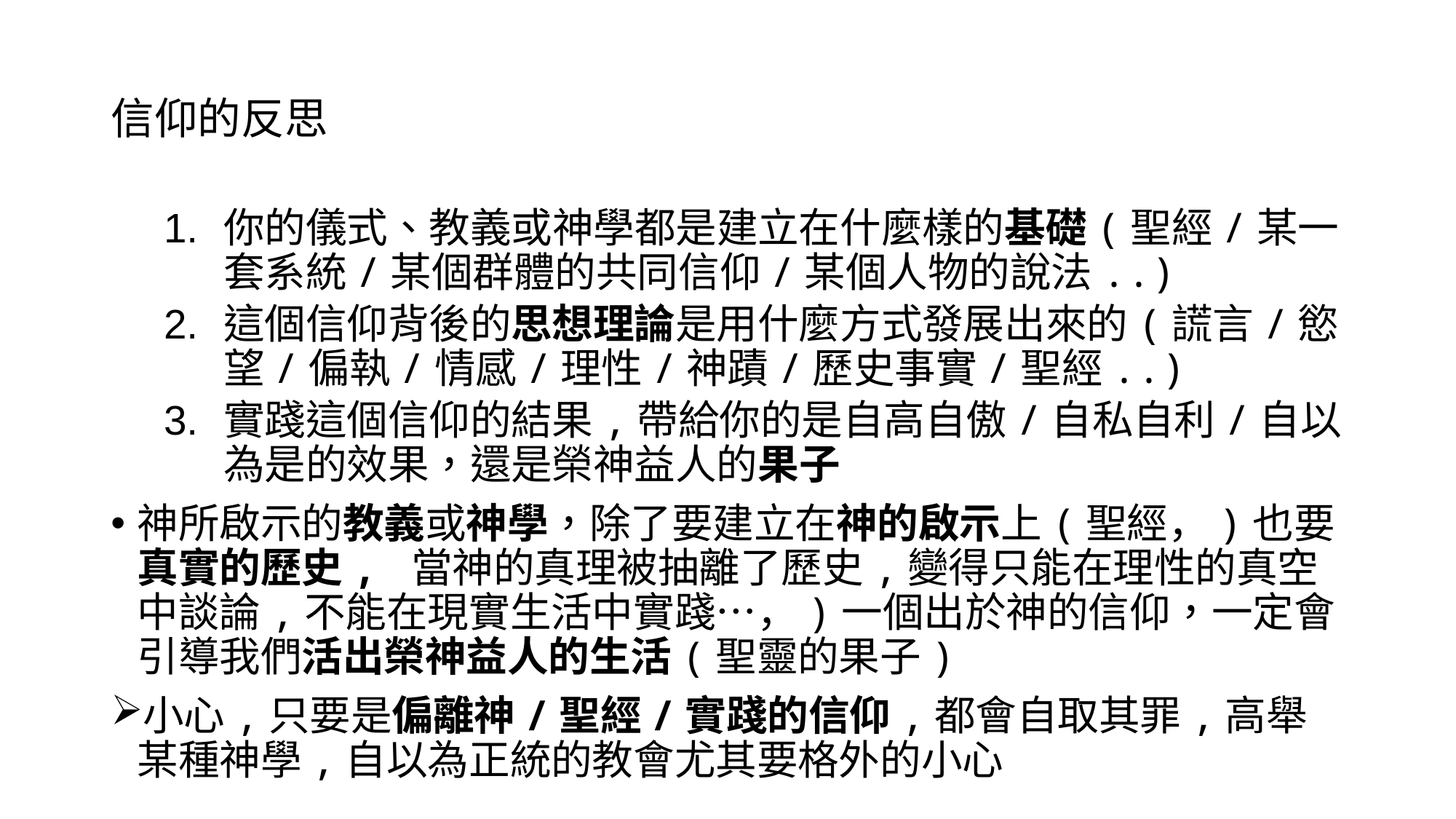

# 信仰的反思
你的儀式、教義或神學都是建立在什麼樣的基礎(聖經/某一套系統/某個群體的共同信仰/某個人物的說法..)
這個信仰背後的思想理論是用什麼方式發展出來的(謊言/慾望/偏執/情感/理性/神蹟/歷史事實/聖經..)
實踐這個信仰的結果,帶給你的是自高自傲/自私自利/自以為是的效果，還是榮神益人的果子
神所啟示的教義或神學，除了要建立在神的啟示上(聖經，)也要真實的歷史, 當神的真理被抽離了歷史,變得只能在理性的真空中談論,不能在現實生活中實踐…，)一個出於神的信仰，一定會引導我們活出榮神益人的生活(聖靈的果子)
小心,只要是偏離神/聖經/實踐的信仰,都會自取其罪,高舉某種神學,自以為正統的教會尤其要格外的小心